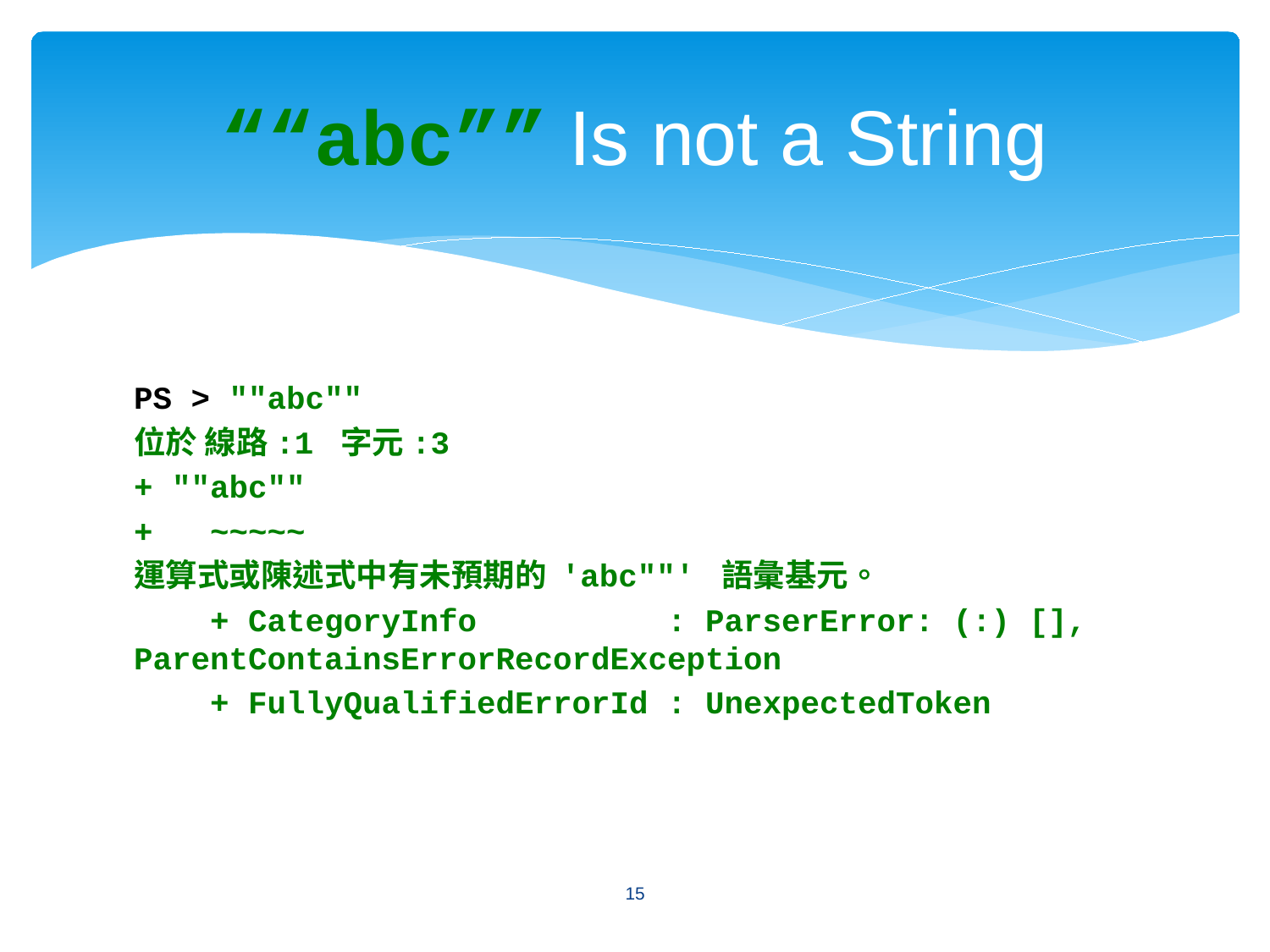

# ““abc”” Is not a String
PS > ""abc""
位於 線路:1 字元:3
+ ""abc""
+   ~~~~~
運算式或陳述式中有未預期的 'abc""' 語彙基元。
    + CategoryInfo          : ParserError: (:) [], ParentContainsErrorRecordException
    + FullyQualifiedErrorId : UnexpectedToken
15